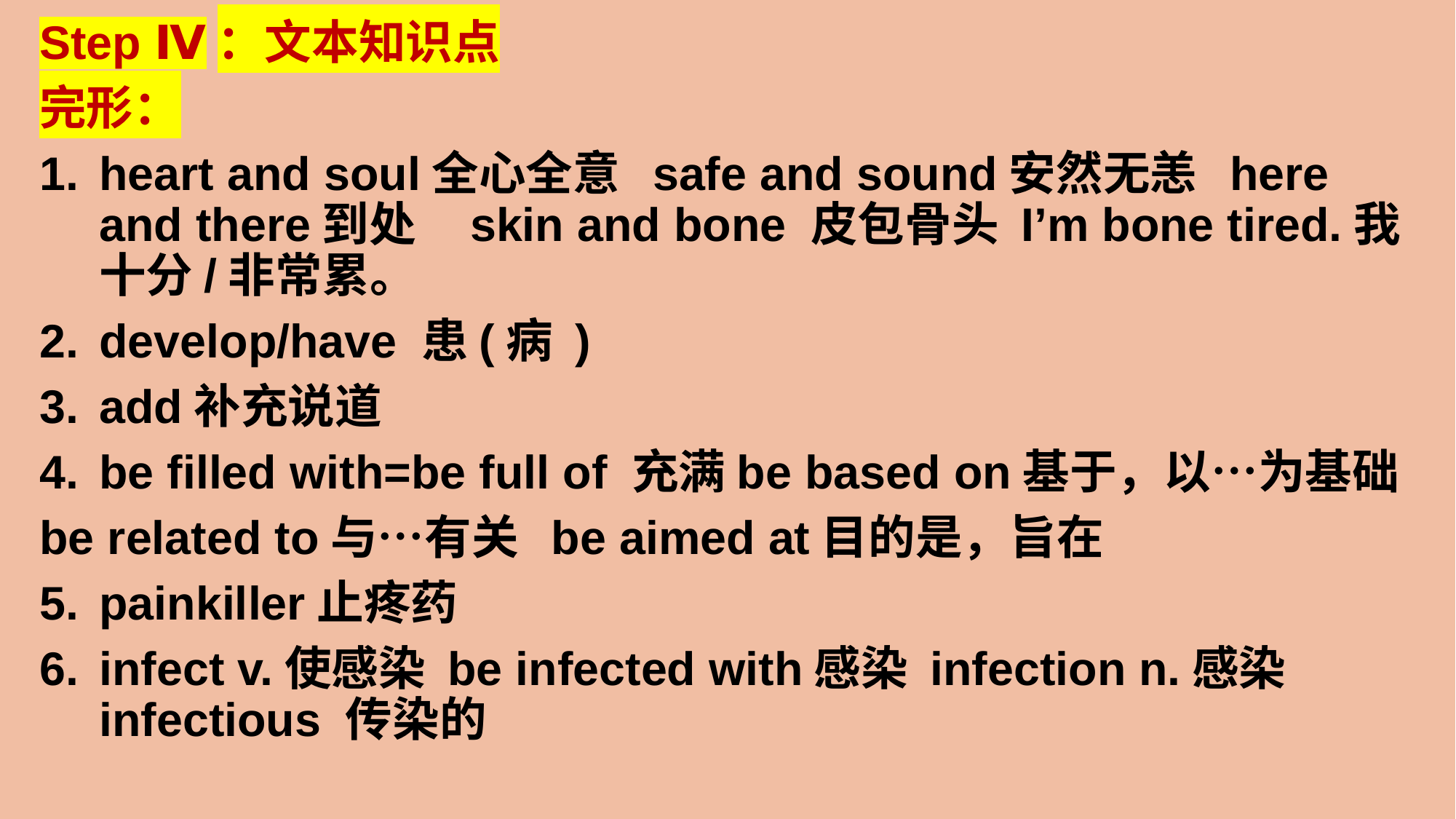

Step Ⅳ：文本知识点
完形：
heart and soul全心全意  safe and sound安然无恙  here and there到处    skin and bone 皮包骨头 I’m bone tired.我十分/非常累。
develop/have 患(病 )
add补充说道
be filled with=be full of 充满be based on基于，以…为基础
be related to与…有关  be aimed at目的是，旨在
painkiller止疼药
infect v.使感染 be infected with感染 infection n.感染 infectious 传染的